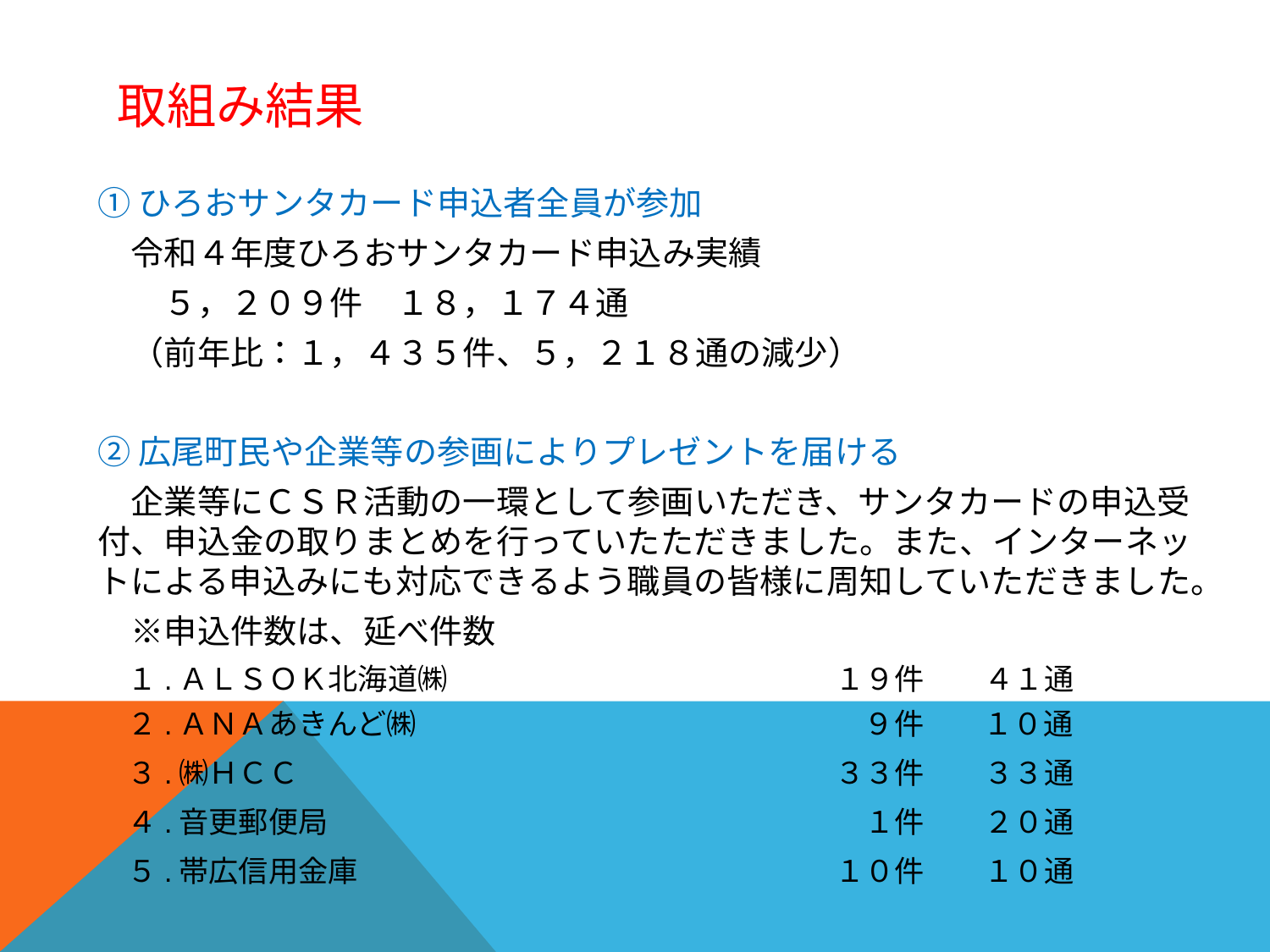

# 取組み結果
①ひろおサンタカード申込者全員が参加
　令和４年度ひろおサンタカード申込み実績
　　５，２０９件　１８，１７４通
　（前年比：１，４３５件、５，２１８通の減少）

②広尾町民や企業等の参画によりプレゼントを届ける
　企業等にＣＳＲ活動の一環として参画いただき、サンタカードの申込受付、申込金の取りまとめを行っていたただきました。また、インターネットによる申込みにも対応できるよう職員の皆様に周知していただきました。
　※申込件数は、延べ件数
　１.ＡＬＳＯＫ北海道㈱　　　　　　　　　　　　　１９件　　４１通
　２.ＡＮＡあきんど㈱　　　　　　　　　　　　　　　９件　　１０通
　３.㈱ＨＣＣ　　　　　　　　　　　　　　　　　　３３件　　３３通
　４.音更郵便局　　　　　　　　　　　　　　　　　　１件　　２０通
　５.帯広信用金庫　　　　　　　　　　　　　　　　１０件　　１０通